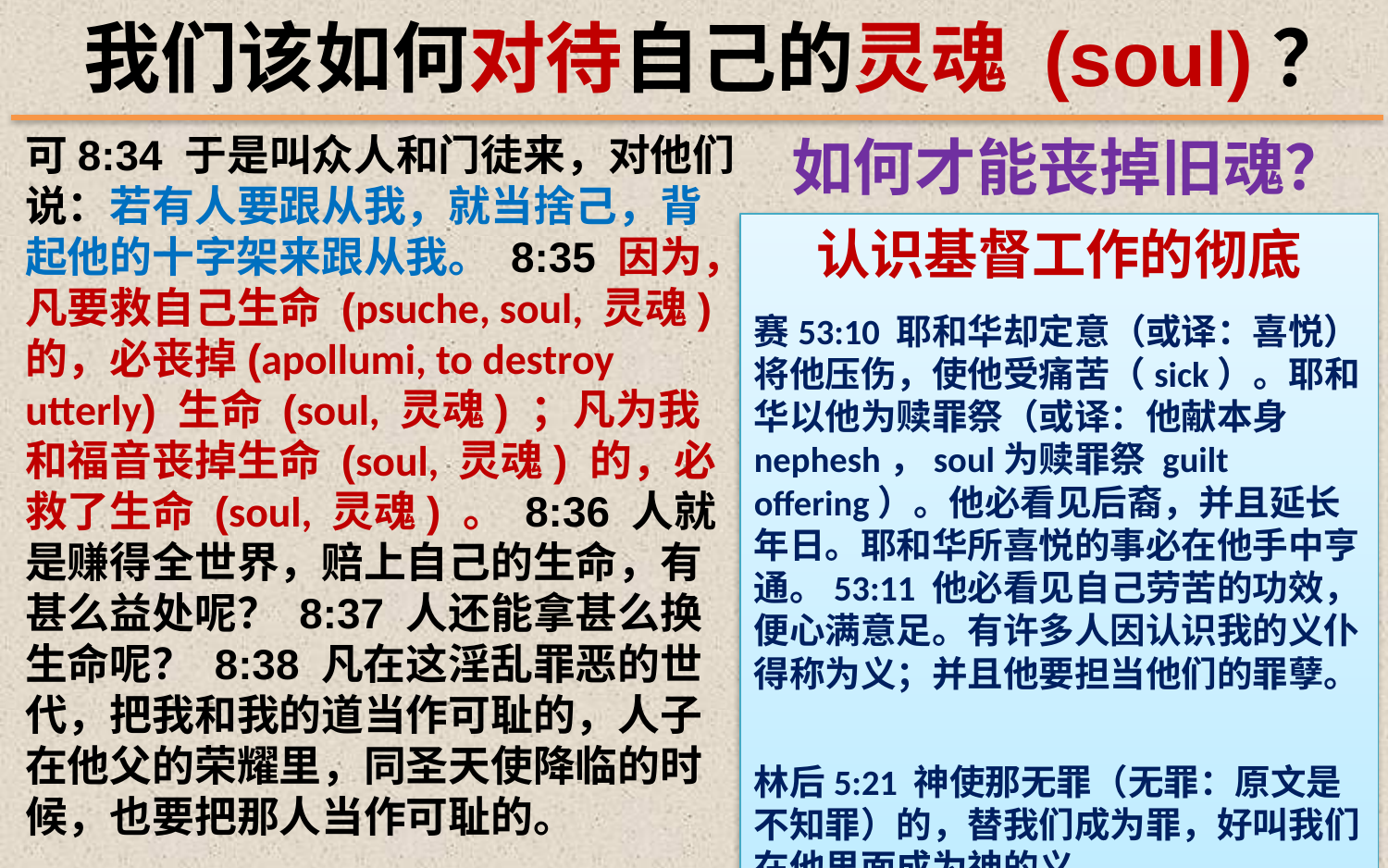

我们该如何对待自己的灵魂 (soul)？
可8:34 于是叫众人和门徒来，对他们说：若有人要跟从我，就当捨己，背起他的十字架来跟从我。 8:35 因为，凡要救自己生命 (psuche, soul, 灵魂) 的，必丧掉(apollumi, to destroy utterly) 生命 (soul, 灵魂) ；凡为我和福音丧掉生命 (soul, 灵魂) 的，必救了生命 (soul, 灵魂) 。 8:36 人就是赚得全世界，赔上自己的生命，有甚么益处呢？ 8:37 人还能拿甚么换生命呢？ 8:38 凡在这淫乱罪恶的世代，把我和我的道当作可耻的，人子在他父的荣耀里，同圣天使降临的时候，也要把那人当作可耻的。
如何才能丧掉旧魂？
认识基督工作的彻底
赛53:10 耶和华却定意（或译：喜悦）将他压伤，使他受痛苦（sick）。耶和华以他为赎罪祭（或译：他献本身nephesh，soul为赎罪祭 guilt offering）。他必看见后裔，并且延长年日。耶和华所喜悦的事必在他手中亨通。53:11 他必看见自己劳苦的功效，便心满意足。有许多人因认识我的义仆得称为义；并且他要担当他们的罪孽。
林后5:21 神使那无罪（无罪：原文是不知罪）的，替我们成为罪，好叫我们在他里面成为神的义。